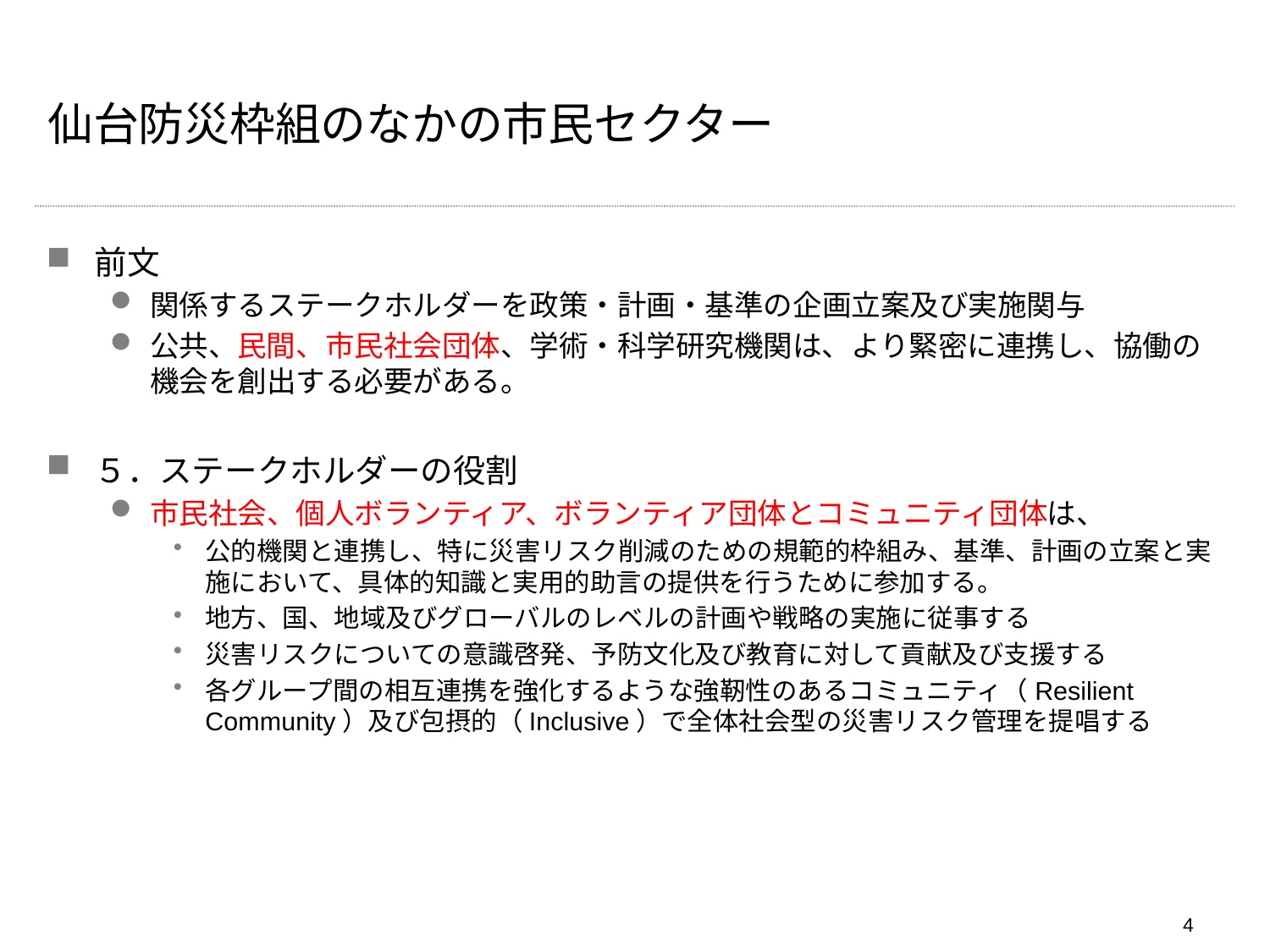

# 仙台防災枠組のなかの市民セクター
前文
関係するステークホルダーを政策・計画・基準の企画立案及び実施関与
公共、民間、市民社会団体、学術・科学研究機関は、より緊密に連携し、協働の機会を創出する必要がある。

５．ステークホルダーの役割
市民社会、個人ボランティア、ボランティア団体とコミュニティ団体は、
公的機関と連携し、特に災害リスク削減のための規範的枠組み、基準、計画の立案と実施において、具体的知識と実用的助言の提供を行うために参加する。
地方、国、地域及びグローバルのレベルの計画や戦略の実施に従事する
災害リスクについての意識啓発、予防文化及び教育に対して貢献及び支援する
各グループ間の相互連携を強化するような強靭性のあるコミュニティ（Resilient Community）及び包摂的（Inclusive）で全体社会型の災害リスク管理を提唱する
4